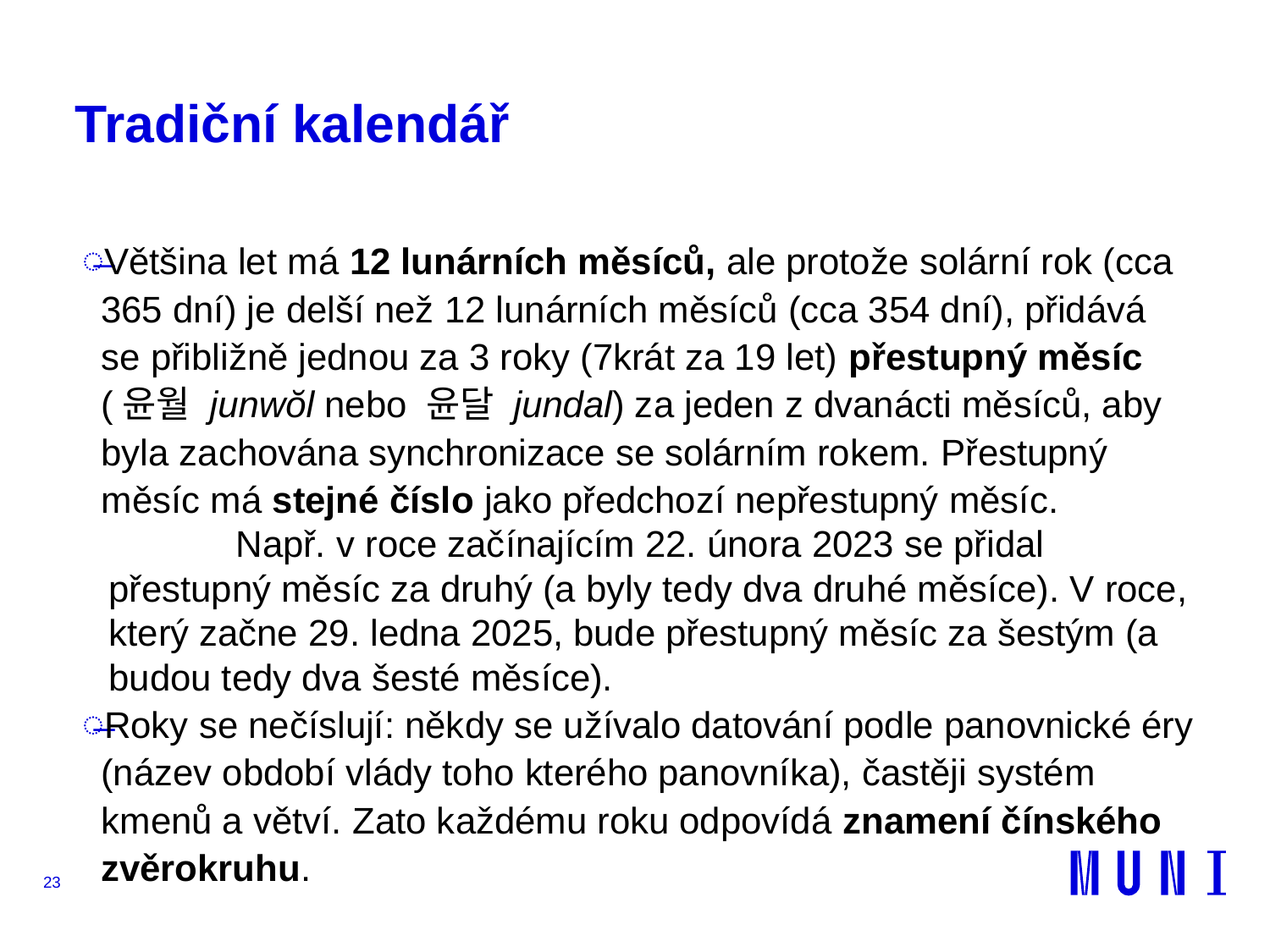

# Tradiční kalendář
Většina let má 12 lunárních měsíců, ale protože solární rok (cca 365 dní) je delší než 12 lunárních měsíců (cca 354 dní), přidává se přibližně jednou za 3 roky (7krát za 19 let) přestupný měsíc (윤월 junwŏl nebo 윤달 jundal) za jeden z dvanácti měsíců, aby byla zachována synchronizace se solárním rokem. Přestupný měsíc má stejné číslo jako předchozí nepřestupný měsíc.
	Např. v roce začínajícím 22. února 2023 se přidal přestupný měsíc za druhý (a byly tedy dva druhé měsíce). V roce, který začne 29. ledna 2025, bude přestupný měsíc za šestým (a budou tedy dva šesté měsíce).
Roky se nečíslují: někdy se užívalo datování podle panovnické éry (název období vlády toho kterého panovníka), častěji systém kmenů a větví. Zato každému roku odpovídá znamení čínského zvěrokruhu.

23